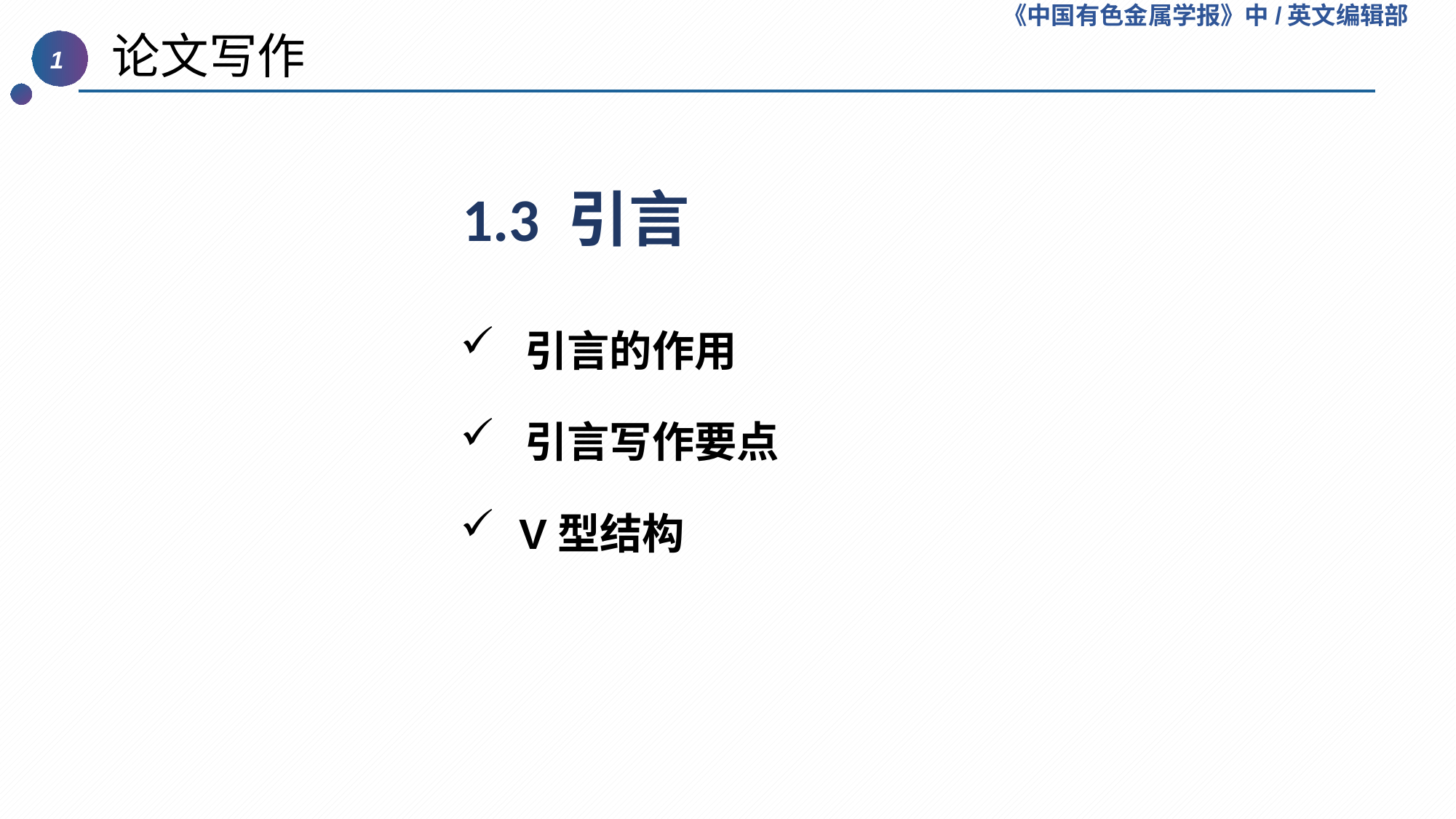

《中国有色金属学报》中/英文编辑部
      论文写作

1

1.3 引言
  引言的作用
  引言写作要点
  V型结构